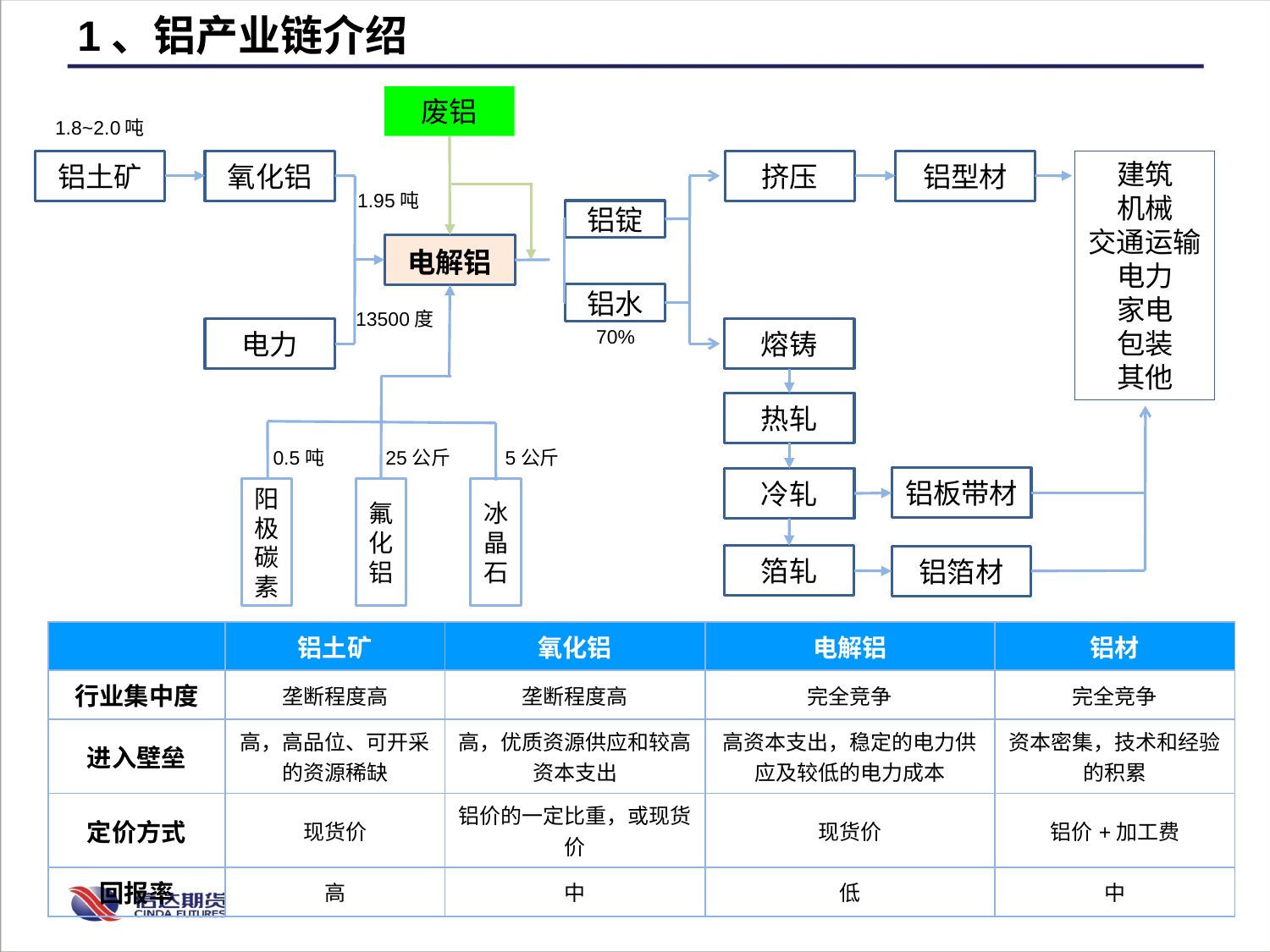

1、铝产业链介绍
废铝
1.8~2.0吨
铝土矿
氧化铝
挤压
铝型材
建筑
机械
交通运输
电力
家电
包装
其他
1.95吨
铝锭
电解铝
铝水
13500度
70%
电力
熔铸
热轧
0.5吨
25公斤
5公斤
铝板带材
冷轧
阳极碳素
氟化铝
冰晶石
箔轧
铝箔材
|  | 铝土矿 | 氧化铝 | 电解铝 | 铝材 |
| --- | --- | --- | --- | --- |
| 行业集中度 | 垄断程度高 | 垄断程度高 | 完全竞争 | 完全竞争 |
| 进入壁垒 | 高，高品位、可开采的资源稀缺 | 高，优质资源供应和较高资本支出 | 高资本支出，稳定的电力供应及较低的电力成本 | 资本密集，技术和经验的积累 |
| 定价方式 | 现货价 | 铝价的一定比重，或现货价 | 现货价 | 铝价+加工费 |
| 回报率 | 高 | 中 | 低 | 中 |